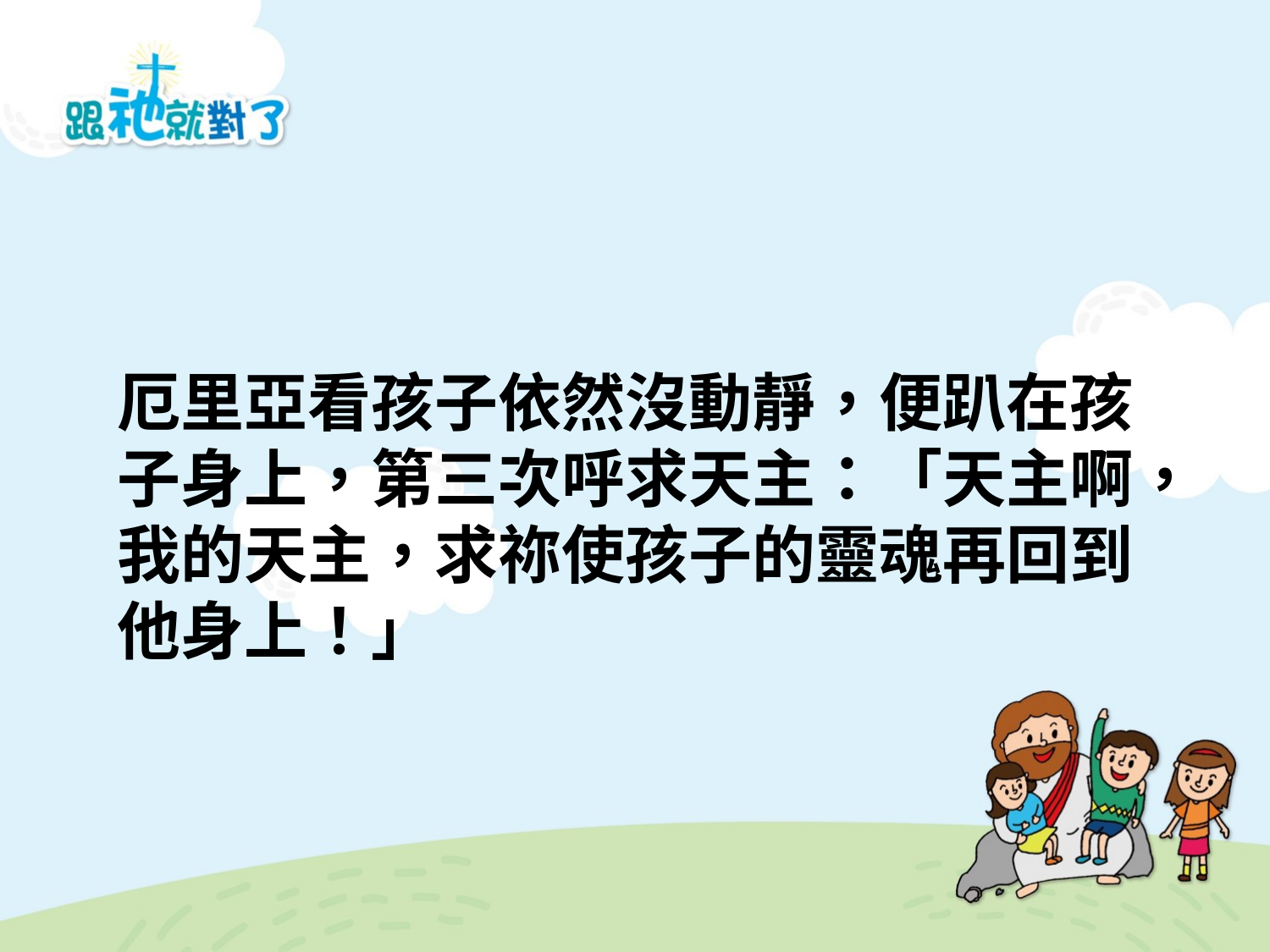

厄里亞看孩子依然沒動靜，便趴在孩子身上，第三次呼求天主：「天主啊，我的天主，求祢使孩子的靈魂再回到他身上！」